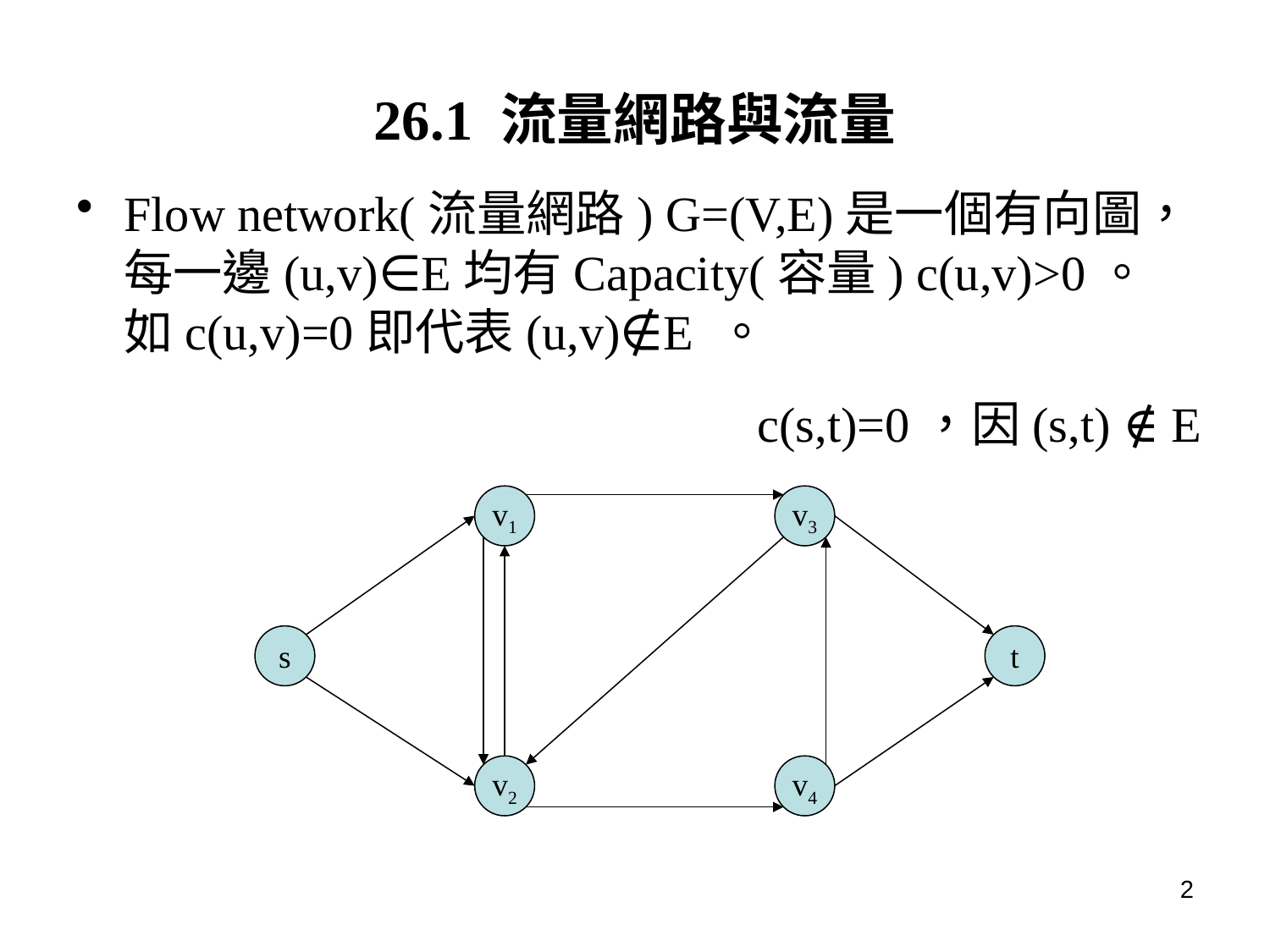

# 26.1 流量網路與流量
Flow network(流量網路) G=(V,E)是一個有向圖，每一邊(u,v)∈E均有Capacity(容量) c(u,v)>0。如c(u,v)=0即代表(u,v)∉E 。
c(s,t)=0，因(s,t) ∉ E
v1
v3
s
t
v2
v4
2